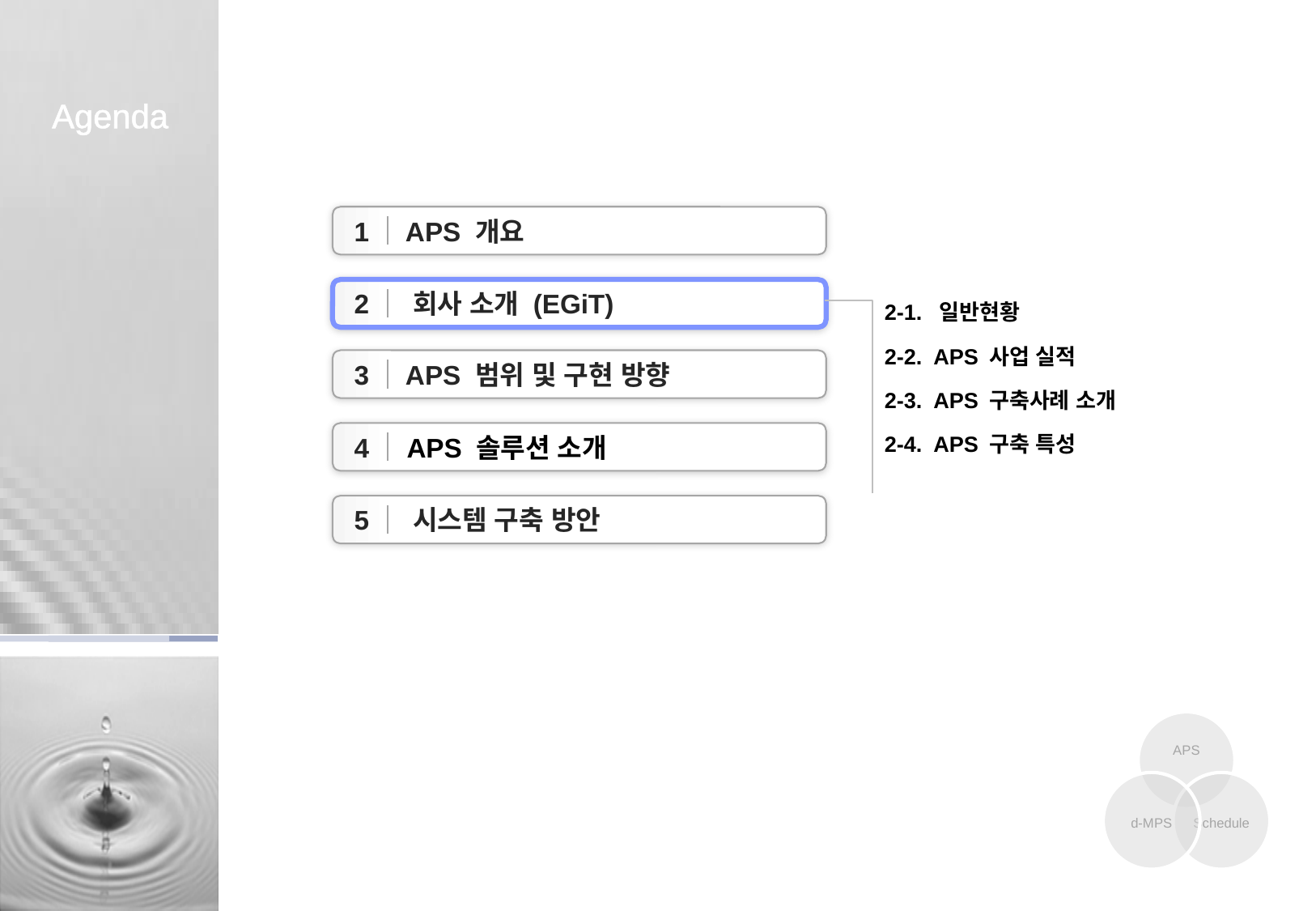

1     APS 개요
 2     회사 소개 (EGiT)
2-1.  일반현황
2-2.  APS 사업 실적
2-3.  APS 구축사례 소개
2-4.  APS 구축 특성

 3     APS 범위 및 구현 방향
 4     APS 솔루션 소개
 5     시스템 구축 방안